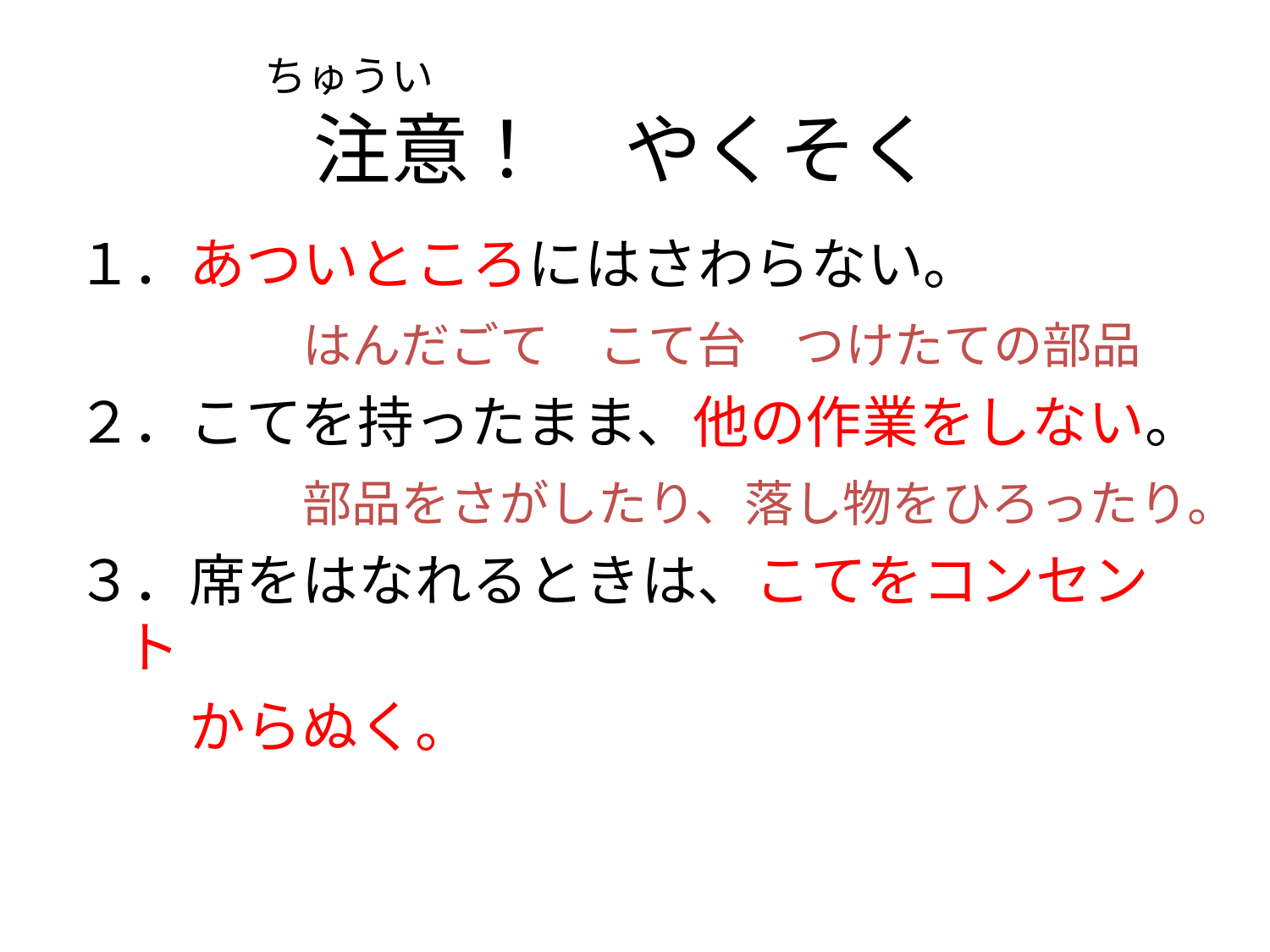

# ちゅうい　　　　　　　　　　　　　 注意！　やくそく
１．あついところにはさわらない。
　　　　はんだごて　こて台　つけたての部品
２．こてを持ったまま、他の作業をしない。
　　　　部品をさがしたり、落し物をひろったり。
３．席をはなれるときは、こてをコンセント
　　からぬく。